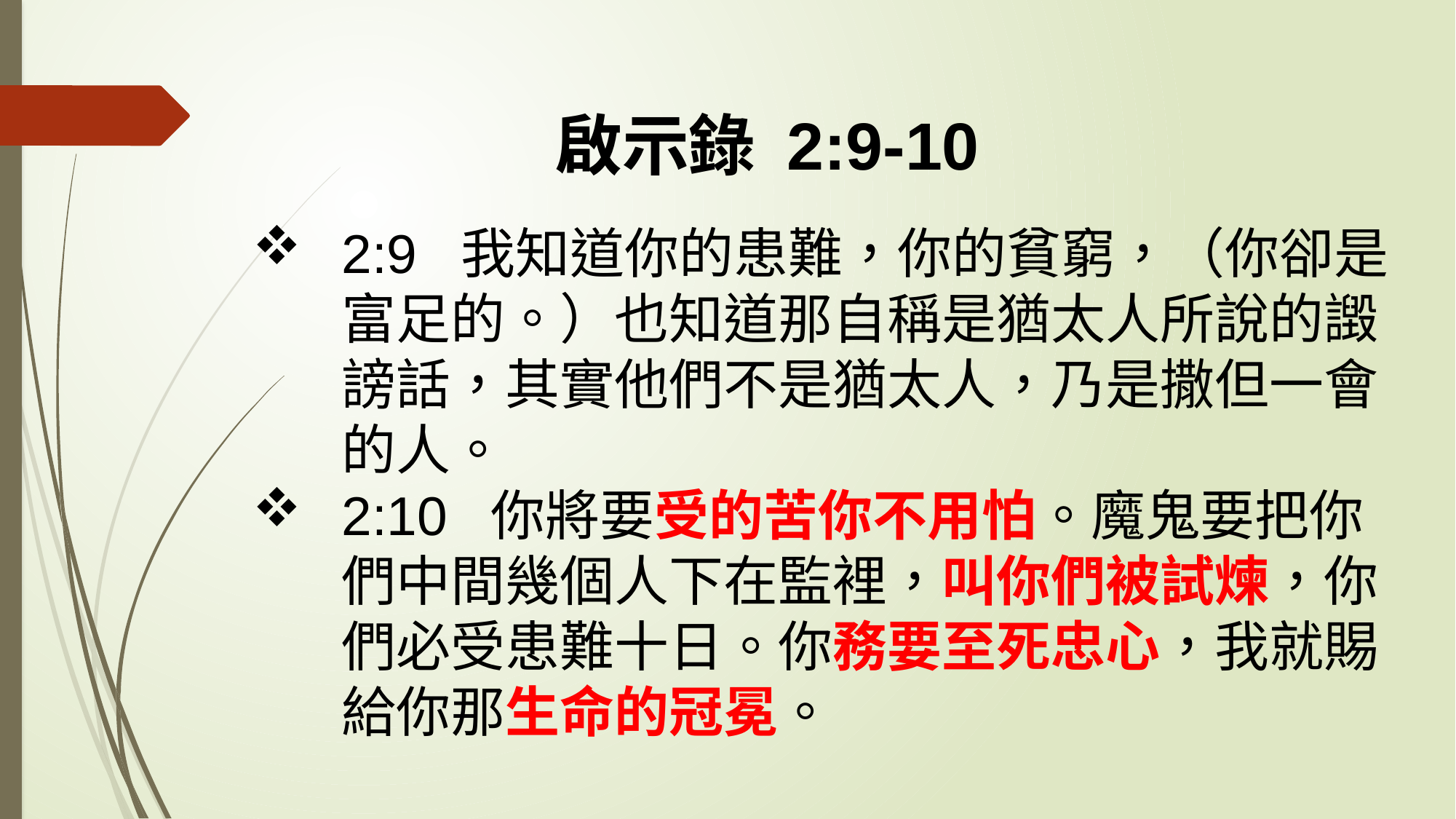

啟示錄 2:9-10
2:9  我知道你的患難，你的貧窮，（你卻是富足的。）也知道那自稱是猶太人所說的譭謗話，其實他們不是猶太人，乃是撒但一會的人。
2:10  你將要受的苦你不用怕。魔鬼要把你們中間幾個人下在監裡，叫你們被試煉，你們必受患難十日。你務要至死忠心，我就賜給你那生命的冠冕。